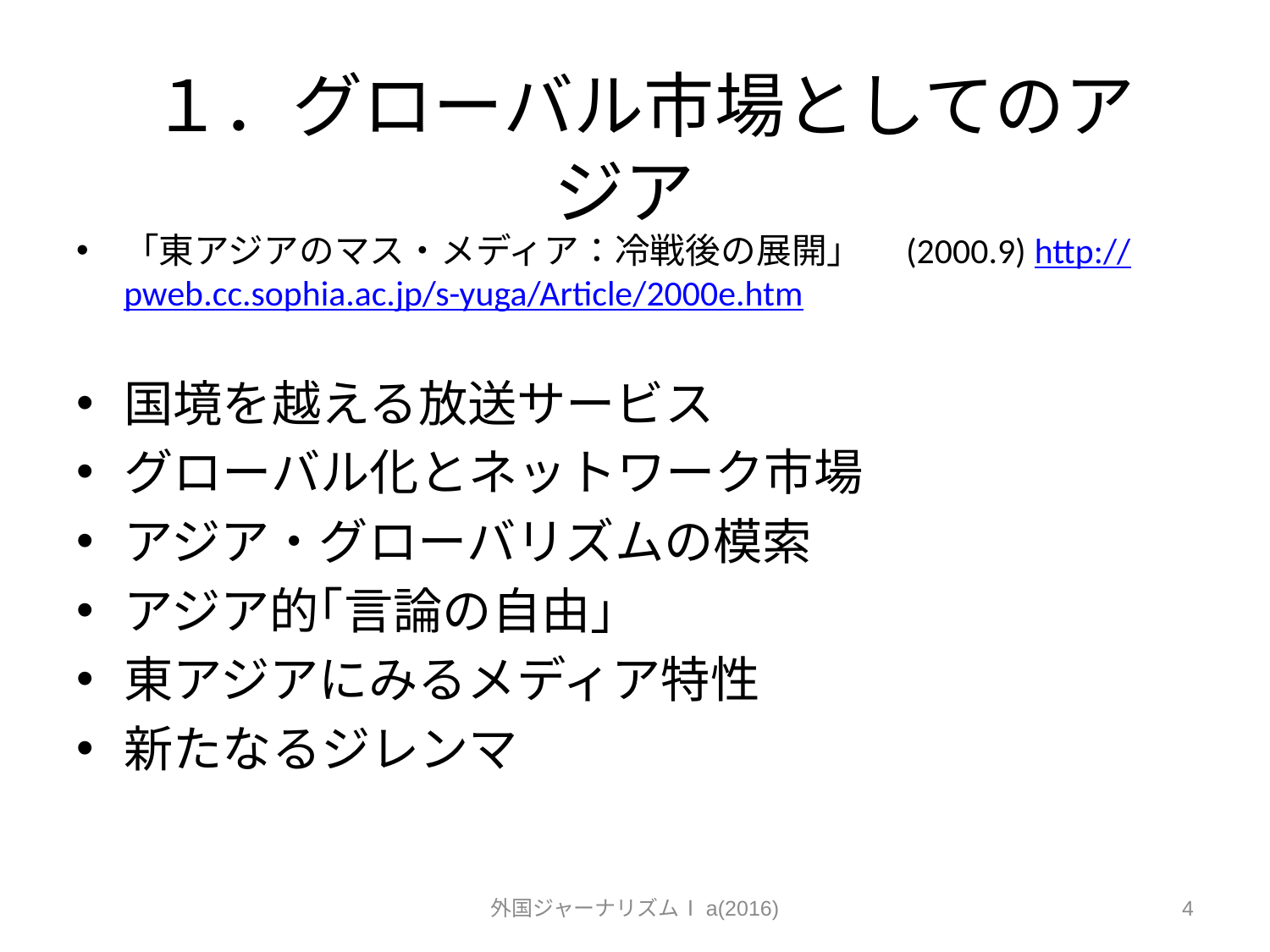

# １．グローバル市場としてのアジア
「東アジアのマス・メディア：冷戦後の展開」　(2000.9) http://pweb.cc.sophia.ac.jp/s-yuga/Article/2000e.htm

国境を越える放送サービス
グローバル化とネットワーク市場
アジア・グローバリズムの模索
アジア的｢言論の自由」
東アジアにみるメディア特性
新たなるジレンマ

外国ジャーナリズムⅠa(2016)
4